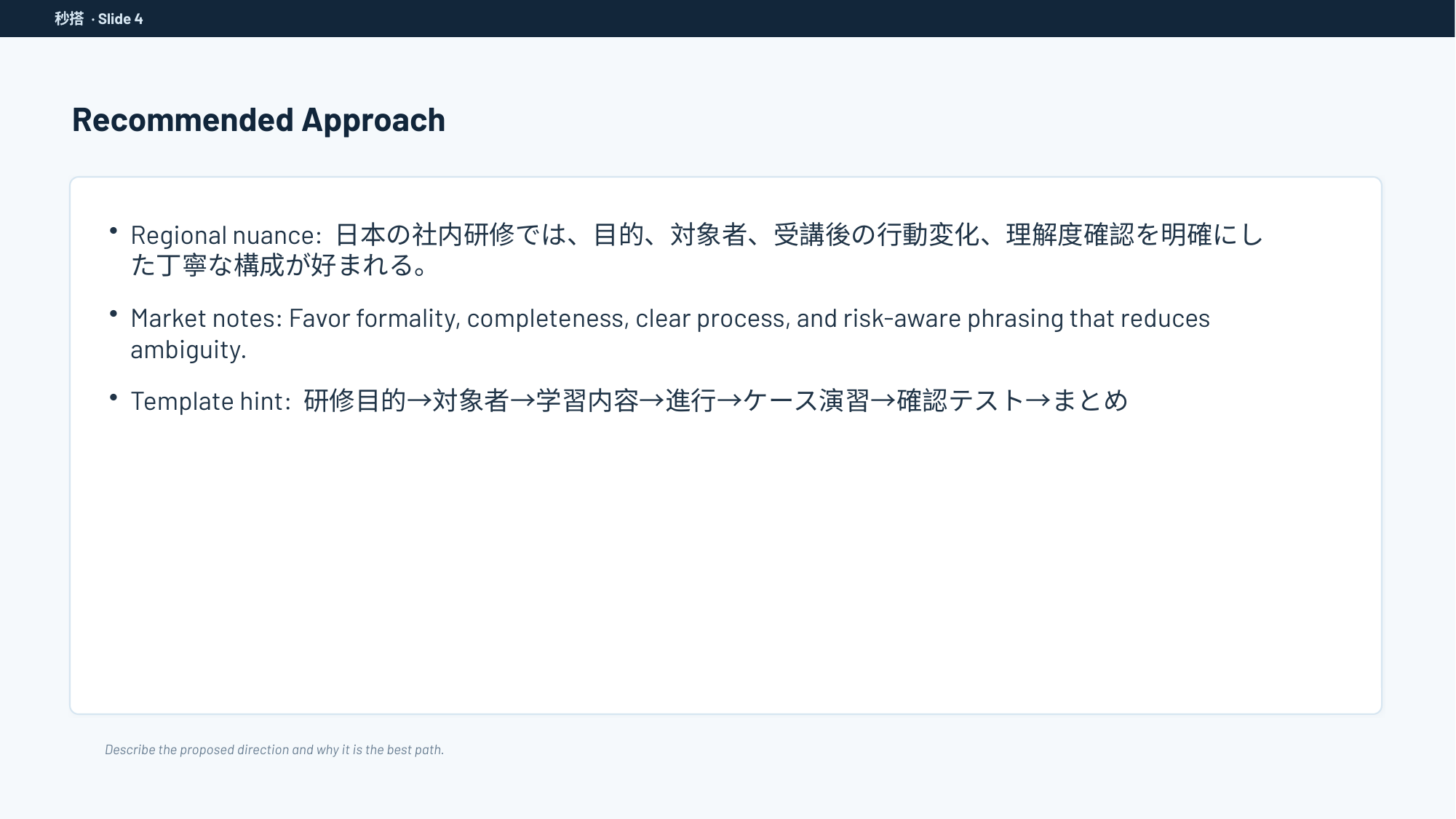

秒搭 · Slide 4
Recommended Approach

Regional nuance: 日本の社内研修では、目的、対象者、受講後の行動変化、理解度確認を明確にした丁寧な構成が好まれる。
Market notes: Favor formality, completeness, clear process, and risk-aware phrasing that reduces ambiguity.
Template hint: 研修目的→対象者→学習内容→進行→ケース演習→確認テスト→まとめ
Describe the proposed direction and why it is the best path.